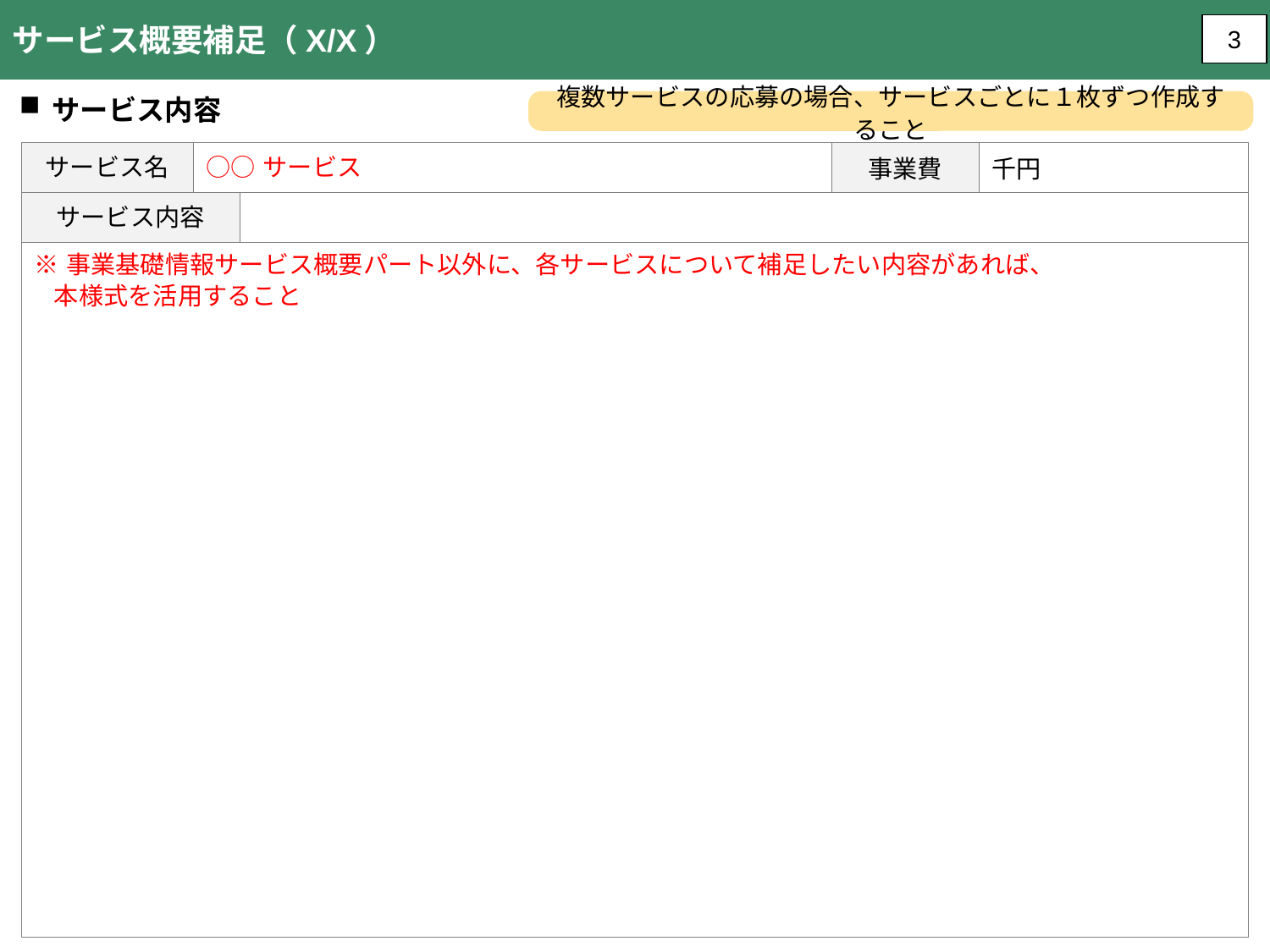

サービス概要補足（X/X）
3
サービス内容
複数サービスの応募の場合、サービスごとに１枚ずつ作成すること
| サービス名 | ○○サービス |  | 事業費 | 千円 |
| --- | --- | --- | --- | --- |
| サービス内容 |  |  |  |  |
| ※事業基礎情報サービス概要パート以外に、各サービスについて補足したい内容があれば、 本様式を活用すること | ※地域への実装を予定しているデジタル技術を 活用したサービス等について簡潔に記載すること。 【XXXXXサービス】 ○○○○ ○○○○ 【XXXXXシステム】 ○○○○ ○○○○ |  |  |  |